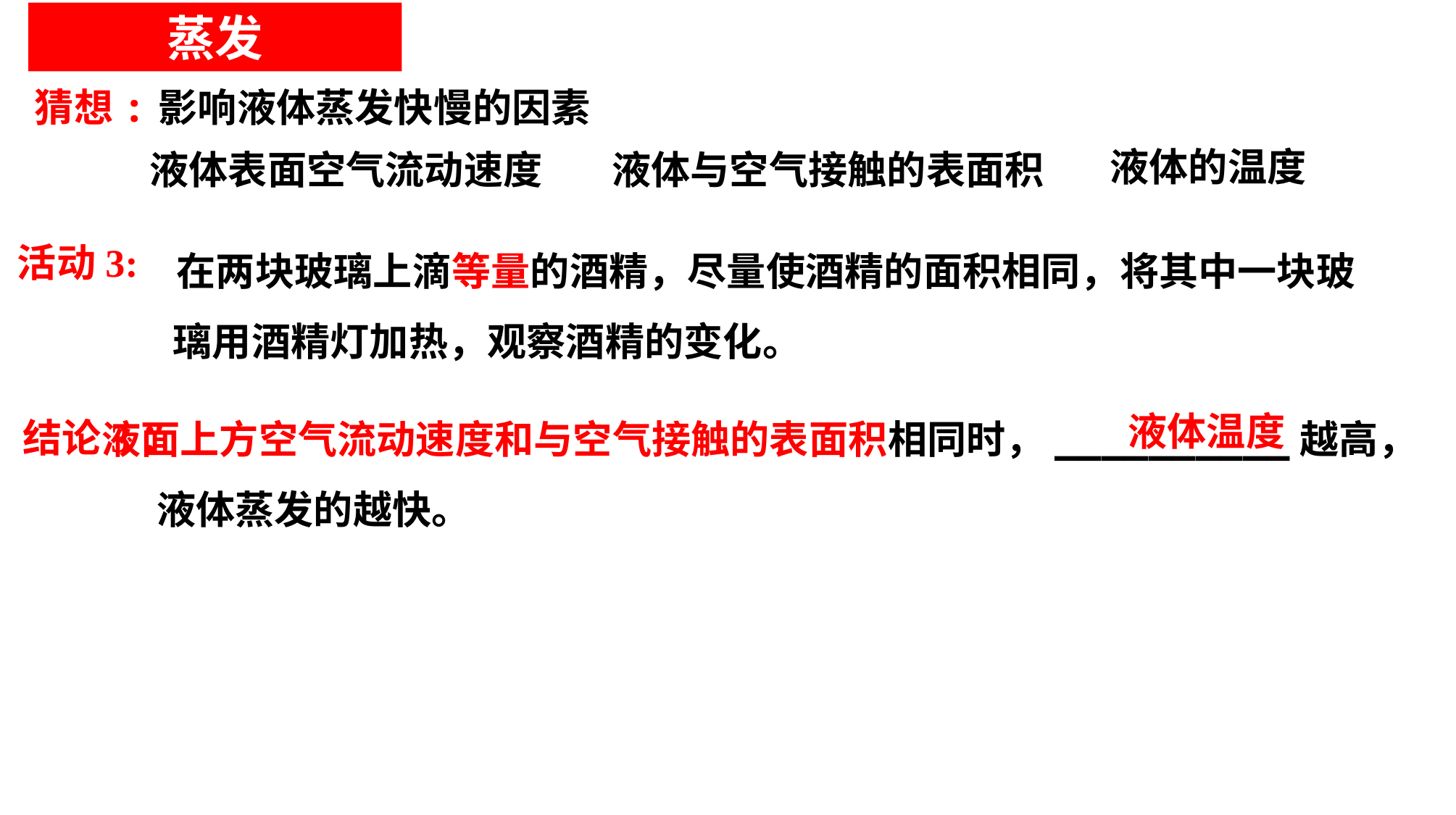

蒸发
猜想:
影响液体蒸发快慢的因素
液体的温度
液体表面空气流动速度
液体与空气接触的表面积
   在两块玻璃上滴等量的酒精，尽量使酒精的面积相同，将其中一块玻璃用酒精灯加热，观察酒精的变化。
活动3:
      液面上方空气流动速度和与空气接触的表面积相同时，__________越高，液体蒸发的越快。
液体温度
结论3：